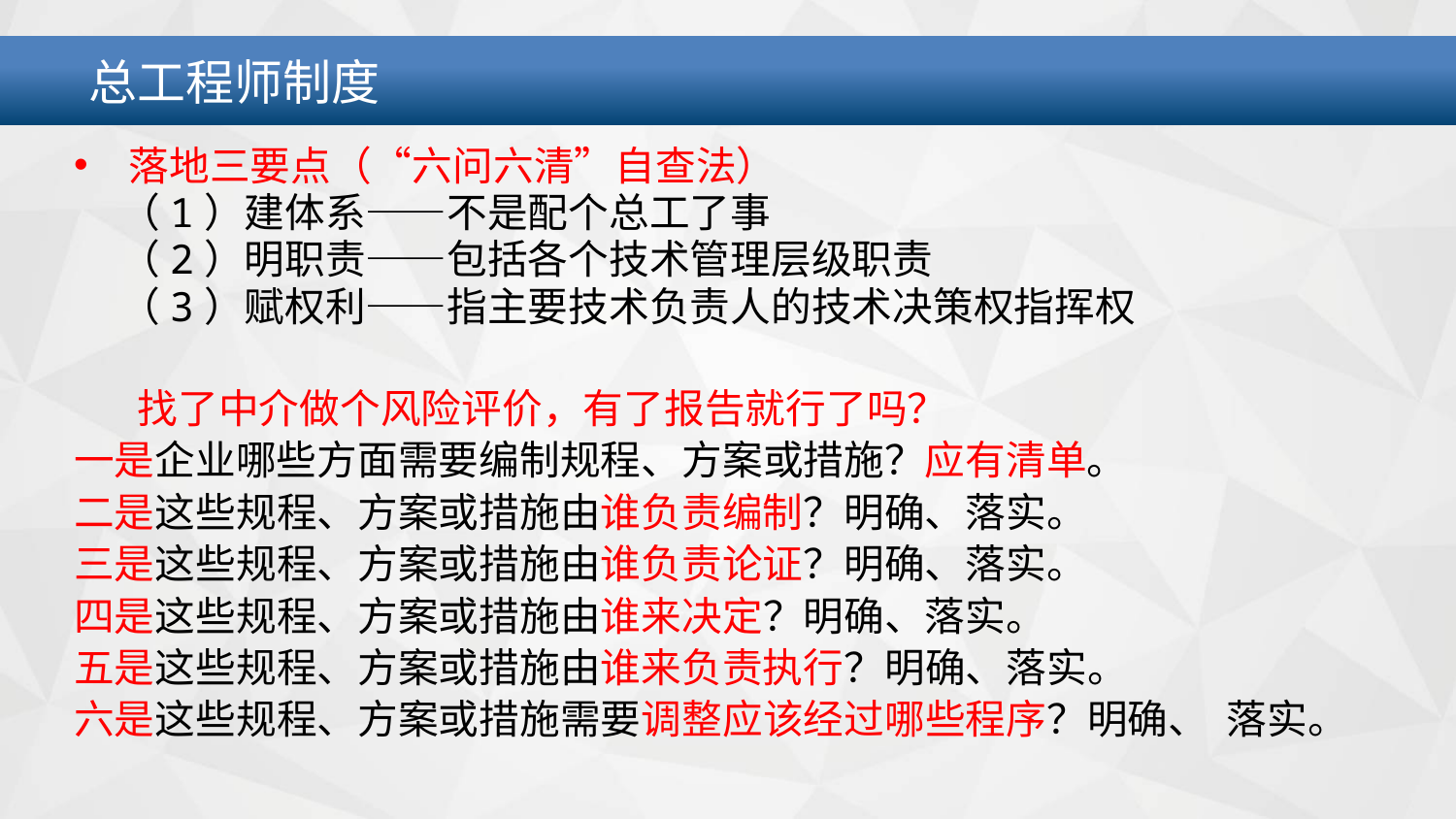

总工程师制度
# 落地三要点（“六问六清”自查法）
    （1）建体系——不是配个总工了事
    （2）明职责——包括各个技术管理层级职责
    （3）赋权利——指主要技术负责人的技术决策权指挥权

      找了中介做个风险评价，有了报告就行了吗？
一是企业哪些方面需要编制规程、方案或措施？应有清单。
二是这些规程、方案或措施由谁负责编制？明确、落实。
三是这些规程、方案或措施由谁负责论证？明确、落实。
四是这些规程、方案或措施由谁来决定？明确、落实。
五是这些规程、方案或措施由谁来负责执行？明确、落实。
六是这些规程、方案或措施需要调整应该经过哪些程序？明确、  落实。